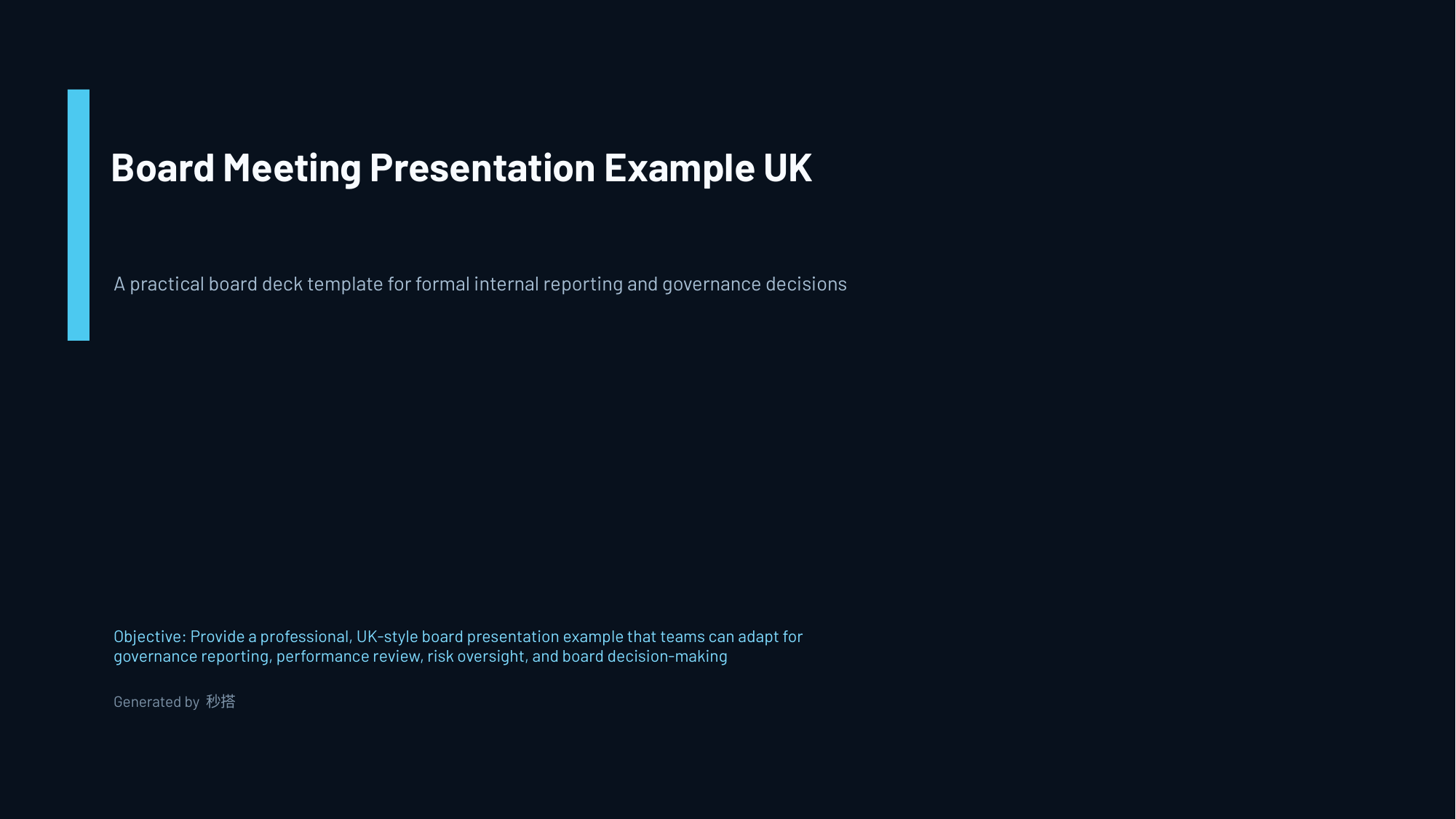

Board Meeting Presentation Example UK
A practical board deck template for formal internal reporting and governance decisions
Objective: Provide a professional, UK-style board presentation example that teams can adapt for governance reporting, performance review, risk oversight, and board decision-making
Generated by 秒搭